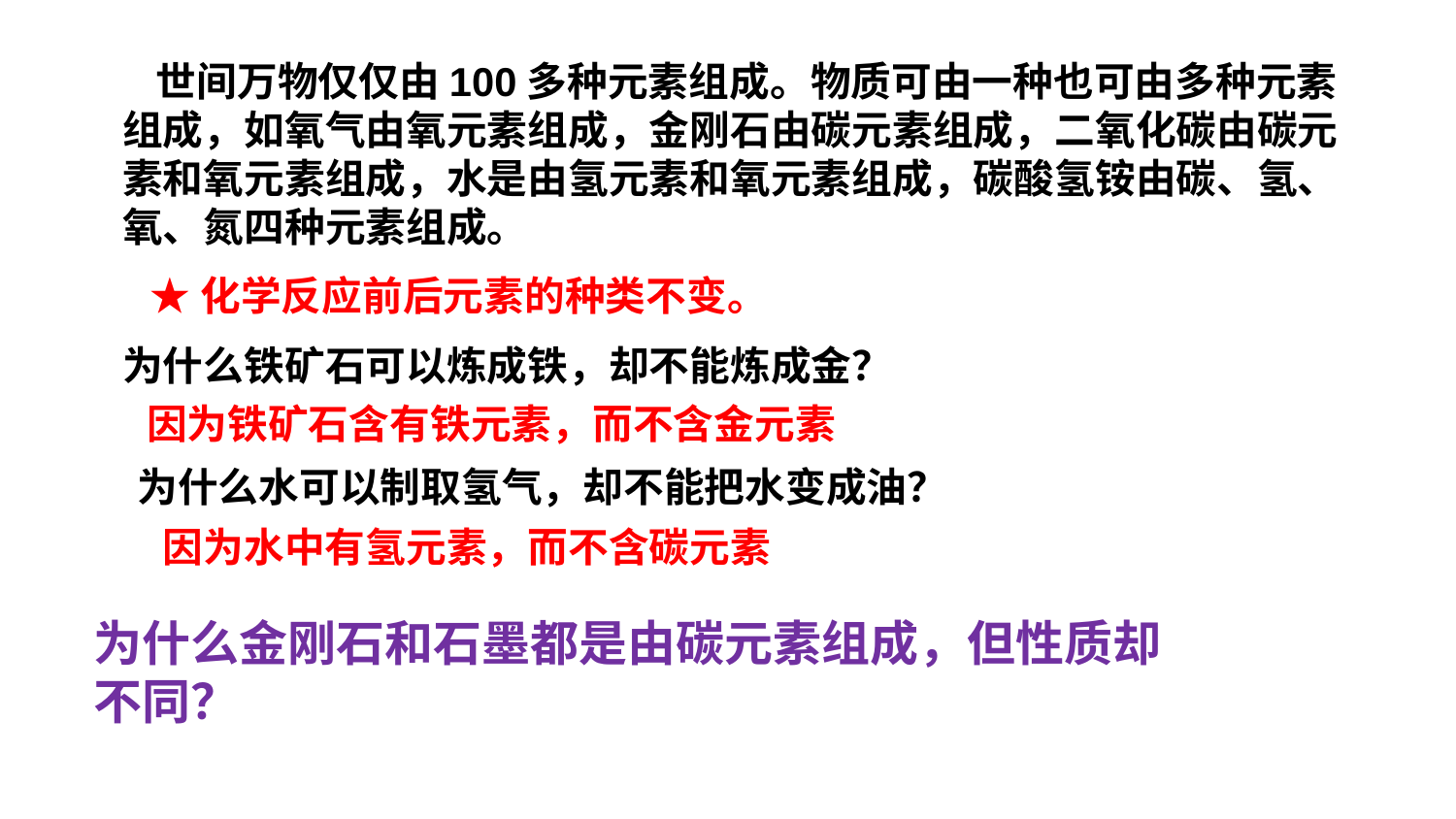

世间万物仅仅由100多种元素组成。物质可由一种也可由多种元素组成，如氧气由氧元素组成，金刚石由碳元素组成，二氧化碳由碳元素和氧元素组成，水是由氢元素和氧元素组成，碳酸氢铵由碳、氢、氧、氮四种元素组成。
   ★化学反应前后元素的种类不变。
为什么铁矿石可以炼成铁，却不能炼成金？
因为铁矿石含有铁元素，而不含金元素
为什么水可以制取氢气，却不能把水变成油？
因为水中有氢元素，而不含碳元素
为什么金刚石和石墨都是由碳元素组成，但性质却不同？